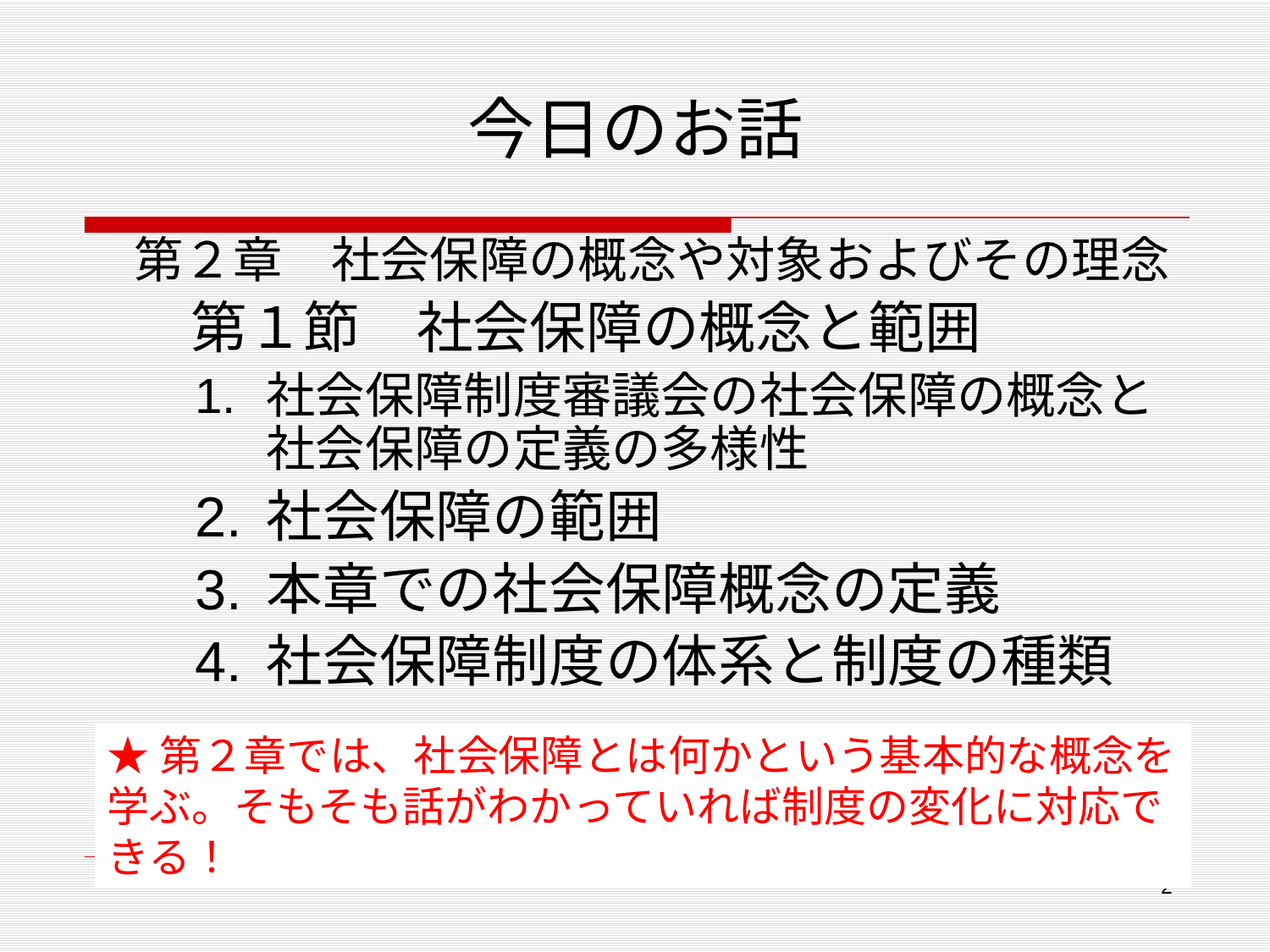

# 今日のお話
第２章　社会保障の概念や対象およびその理念
　第１節　社会保障の概念と範囲
社会保障制度審議会の社会保障の概念と社会保障の定義の多様性
社会保障の範囲
本章での社会保障概念の定義
社会保障制度の体系と制度の種類

★第２章では、社会保障とは何かという基本的な概念を学ぶ。そもそも話がわかっていれば制度の変化に対応できる！
2